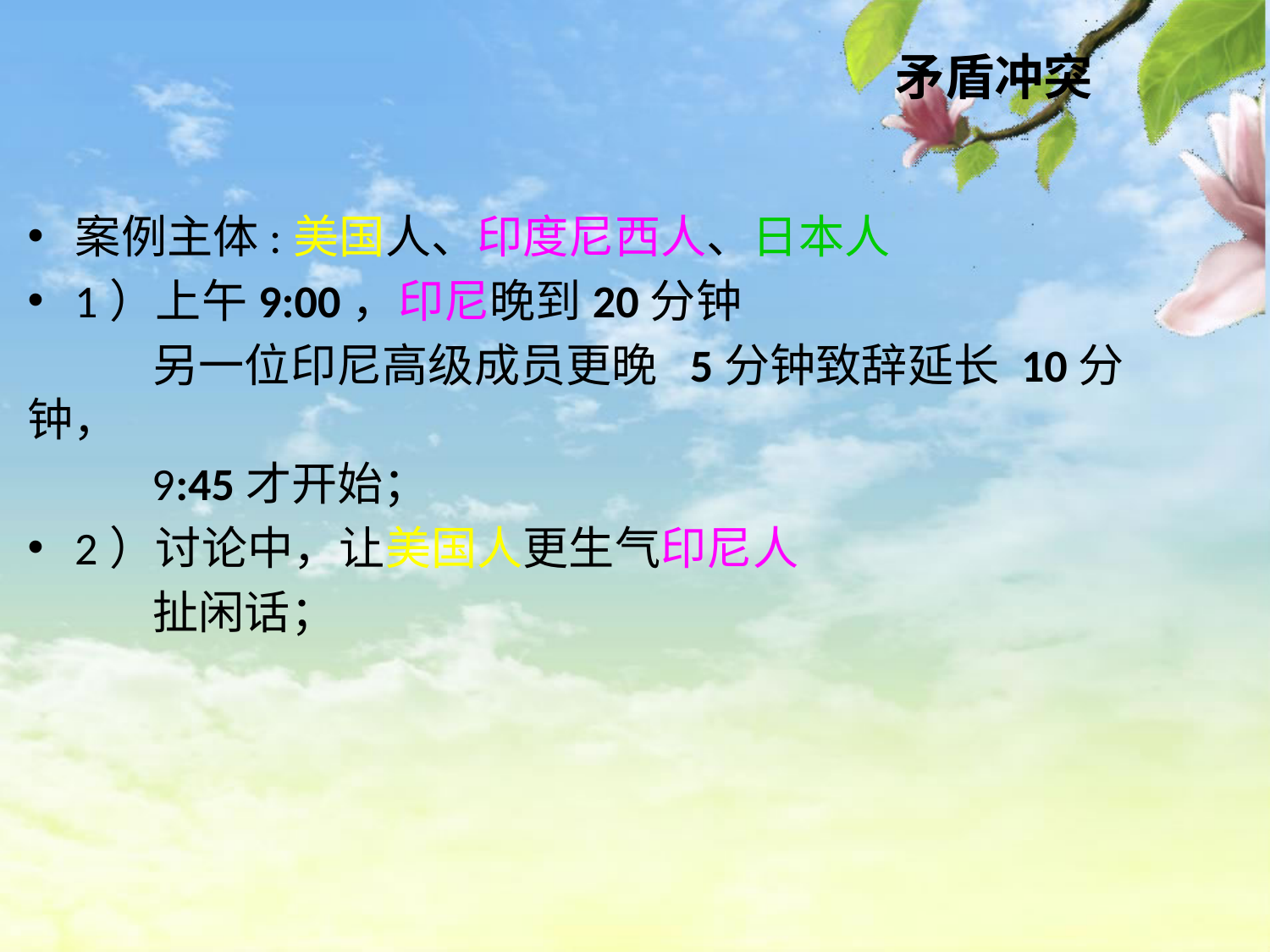

# 矛盾冲突
案例主体:美国人、印度尼西人、日本人
1）上午9:00，印尼晚到20分钟
           另一位印尼高级成员更晚  5分钟致辞延长 10分钟，
            9:45才开始；
2）讨论中，让美国人更生气印尼人
           扯闲话；